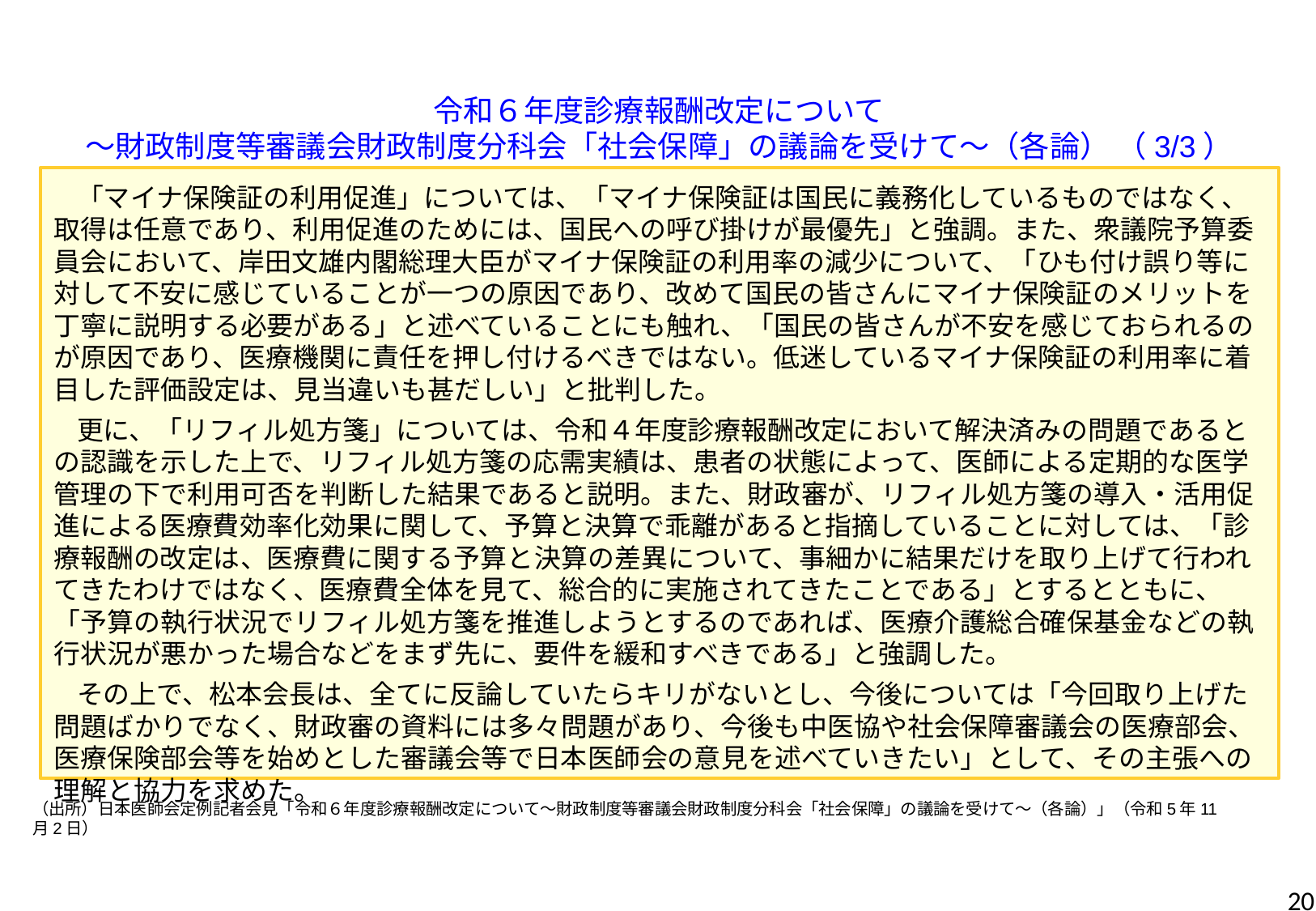

令和６年度診療報酬改定について
～財政制度等審議会財政制度分科会「社会保障」の議論を受けて～（各論） （3/3）

「マイナ保険証の利用促進」については、「マイナ保険証は国民に義務化しているものではなく、取得は任意であり、利用促進のためには、国民への呼び掛けが最優先」と強調。また、衆議院予算委員会において、岸田文雄内閣総理大臣がマイナ保険証の利用率の減少について、「ひも付け誤り等に対して不安に感じていることが一つの原因であり、改めて国民の皆さんにマイナ保険証のメリットを丁寧に説明する必要がある」と述べていることにも触れ、「国民の皆さんが不安を感じておられるのが原因であり、医療機関に責任を押し付けるべきではない。低迷しているマイナ保険証の利用率に着目した評価設定は、見当違いも甚だしい」と批判した。
更に、「リフィル処方箋」については、令和４年度診療報酬改定において解決済みの問題であるとの認識を示した上で、リフィル処方箋の応需実績は、患者の状態によって、医師による定期的な医学管理の下で利用可否を判断した結果であると説明。また、財政審が、リフィル処方箋の導入・活用促進による医療費効率化効果に関して、予算と決算で乖離があると指摘していることに対しては、「診療報酬の改定は、医療費に関する予算と決算の差異について、事細かに結果だけを取り上げて行われてきたわけではなく、医療費全体を見て、総合的に実施されてきたことである」とするとともに、「予算の執行状況でリフィル処方箋を推進しようとするのであれば、医療介護総合確保基金などの執行状況が悪かった場合などをまず先に、要件を緩和すべきである」と強調した。
その上で、松本会長は、全てに反論していたらキリがないとし、今後については「今回取り上げた問題ばかりでなく、財政審の資料には多々問題があり、今後も中医協や社会保障審議会の医療部会、医療保険部会等を始めとした審議会等で日本医師会の意見を述べていきたい」として、その主張への理解と協力を求めた。
（出所）日本医師会定例記者会見「令和６年度診療報酬改定について～財政制度等審議会財政制度分科会「社会保障」の議論を受けて～（各論）」（令和5年11月2日）
20